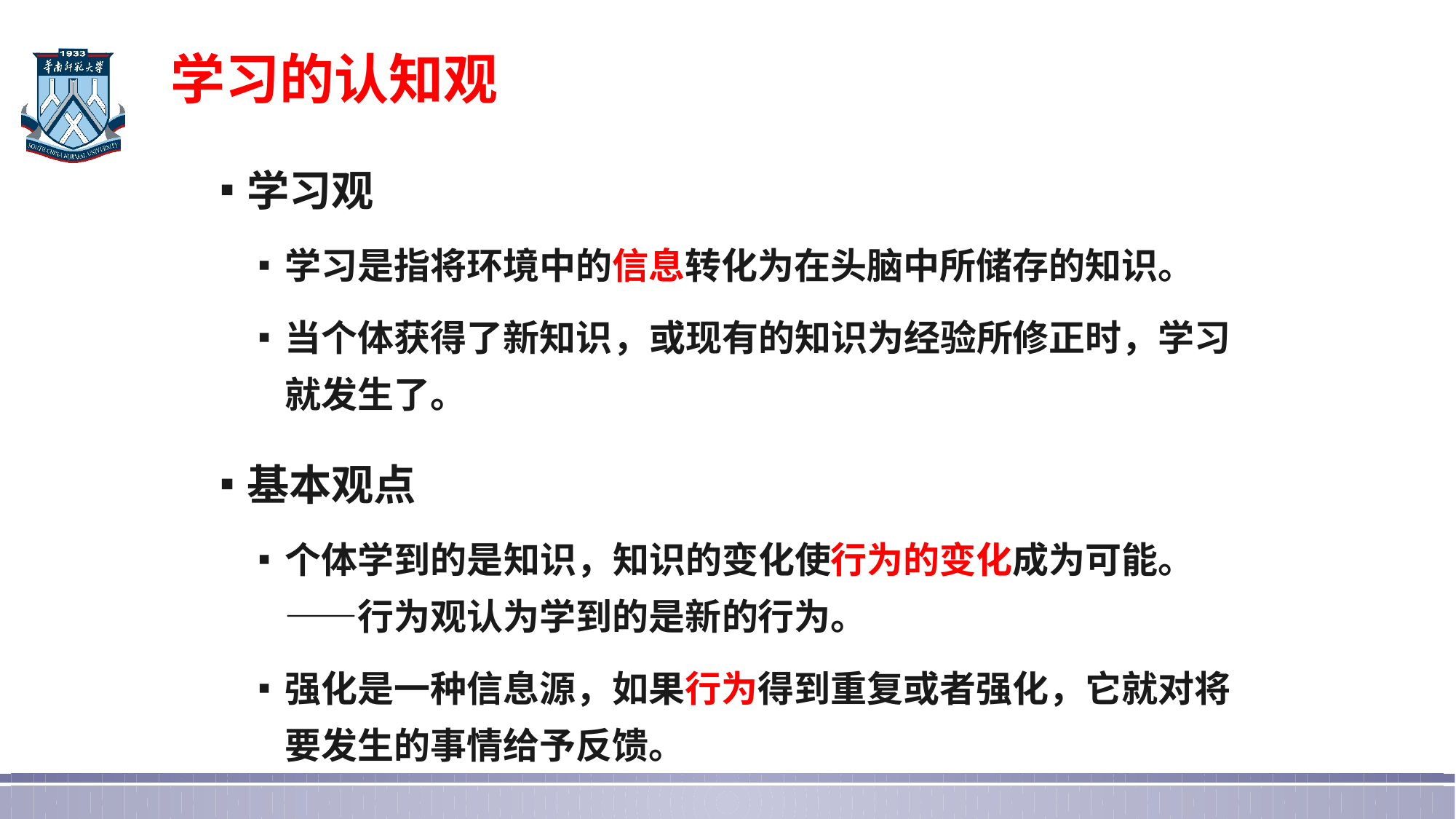

# 学习的认知观
学习观
学习是指将环境中的信息转化为在头脑中所储存的知识。
当个体获得了新知识，或现有的知识为经验所修正时，学习就发生了。
基本观点
个体学到的是知识，知识的变化使行为的变化成为可能。 ——行为观认为学到的是新的行为。
强化是一种信息源，如果行为得到重复或者强化，它就对将要发生的事情给予反馈。